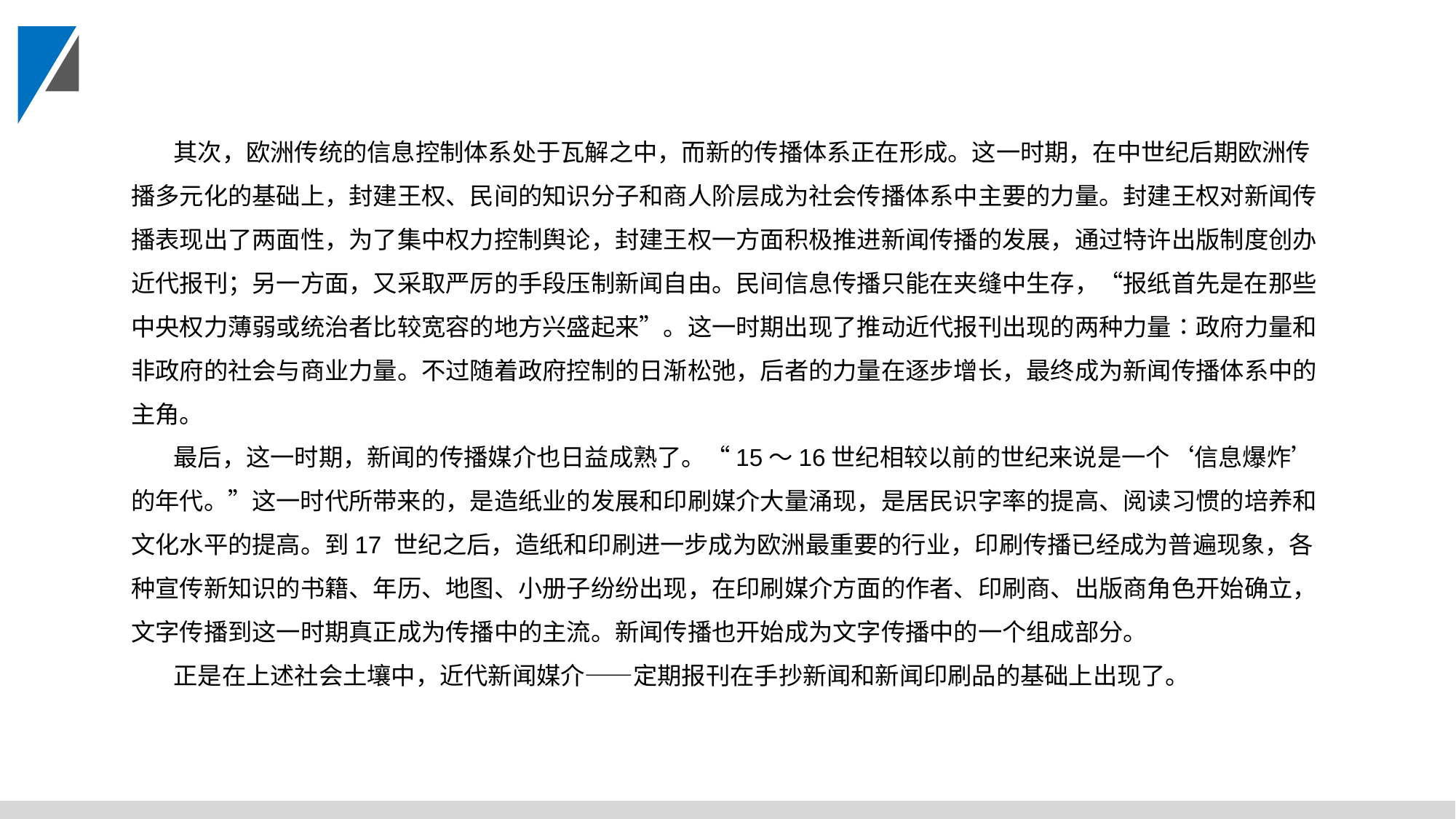

其次，欧洲传统的信息控制体系处于瓦解之中，而新的传播体系正在形成。这一时期，在中世纪后期欧洲传播多元化的基础上，封建王权、民间的知识分子和商人阶层成为社会传播体系中主要的力量。封建王权对新闻传播表现出了两面性，为了集中权力控制舆论，封建王权一方面积极推进新闻传播的发展，通过特许出版制度创办近代报刊；另一方面，又采取严厉的手段压制新闻自由。民间信息传播只能在夹缝中生存，“报纸首先是在那些中央权力薄弱或统治者比较宽容的地方兴盛起来”。这一时期出现了推动近代报刊出现的两种力量∶政府力量和非政府的社会与商业力量。不过随着政府控制的日渐松弛，后者的力量在逐步增长，最终成为新闻传播体系中的主角。
最后，这一时期，新闻的传播媒介也日益成熟了。“15～16世纪相较以前的世纪来说是一个‘信息爆炸’的年代。”这一时代所带来的，是造纸业的发展和印刷媒介大量涌现，是居民识字率的提高、阅读习惯的培养和文化水平的提高。到17 世纪之后，造纸和印刷进一步成为欧洲最重要的行业，印刷传播已经成为普遍现象，各种宣传新知识的书籍、年历、地图、小册子纷纷出现，在印刷媒介方面的作者、印刷商、出版商角色开始确立，文字传播到这一时期真正成为传播中的主流。新闻传播也开始成为文字传播中的一个组成部分。
正是在上述社会土壤中，近代新闻媒介——定期报刊在手抄新闻和新闻印刷品的基础上出现了。